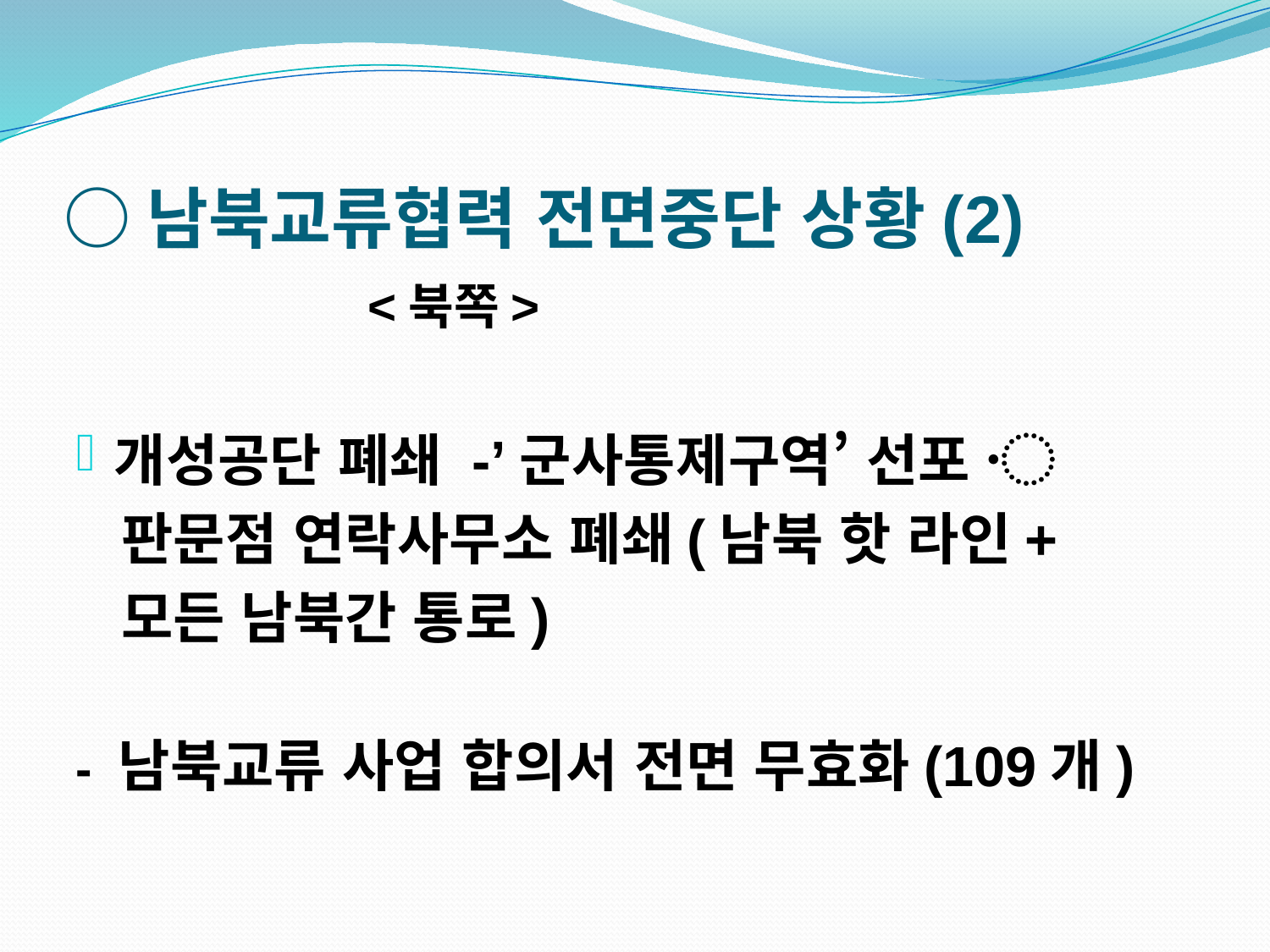

# ○남북교류협력 전면중단 상황(2)
                       <북쪽>

개성공단 폐쇄 -’군사통제구역’ 선포 〮
  판문점 연락사무소 폐쇄(남북 핫 라인+
  모든 남북간 통로)

- 남북교류 사업 합의서 전면 무효화(109개)